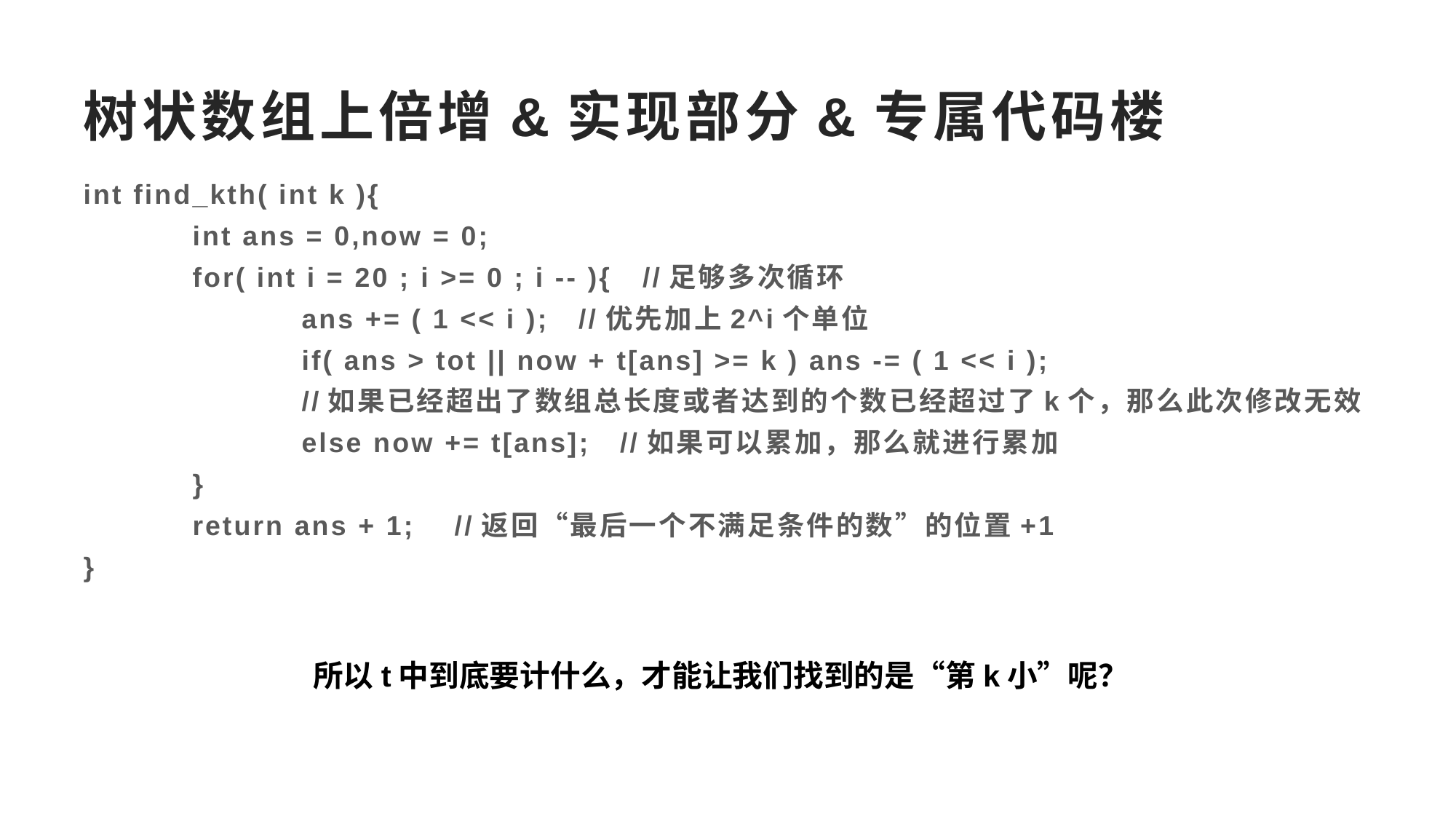

# 树状数组上倍增&实现部分&专属代码楼
int find_kth( int k ){
	int ans = 0,now = 0;
	for( int i = 20 ; i >= 0 ; i -- ){   //足够多次循环
		ans += ( 1 << i );   //优先加上2^i个单位
		if( ans > tot || now + t[ans] >= k ) ans -= ( 1 << i );
		//如果已经超出了数组总长度或者达到的个数已经超过了k个，那么此次修改无效
		else now += t[ans];   //如果可以累加，那么就进行累加
	}
	return ans + 1;    //返回“最后一个不满足条件的数”的位置+1
}
所以t中到底要计什么，才能让我们找到的是“第k小”呢？